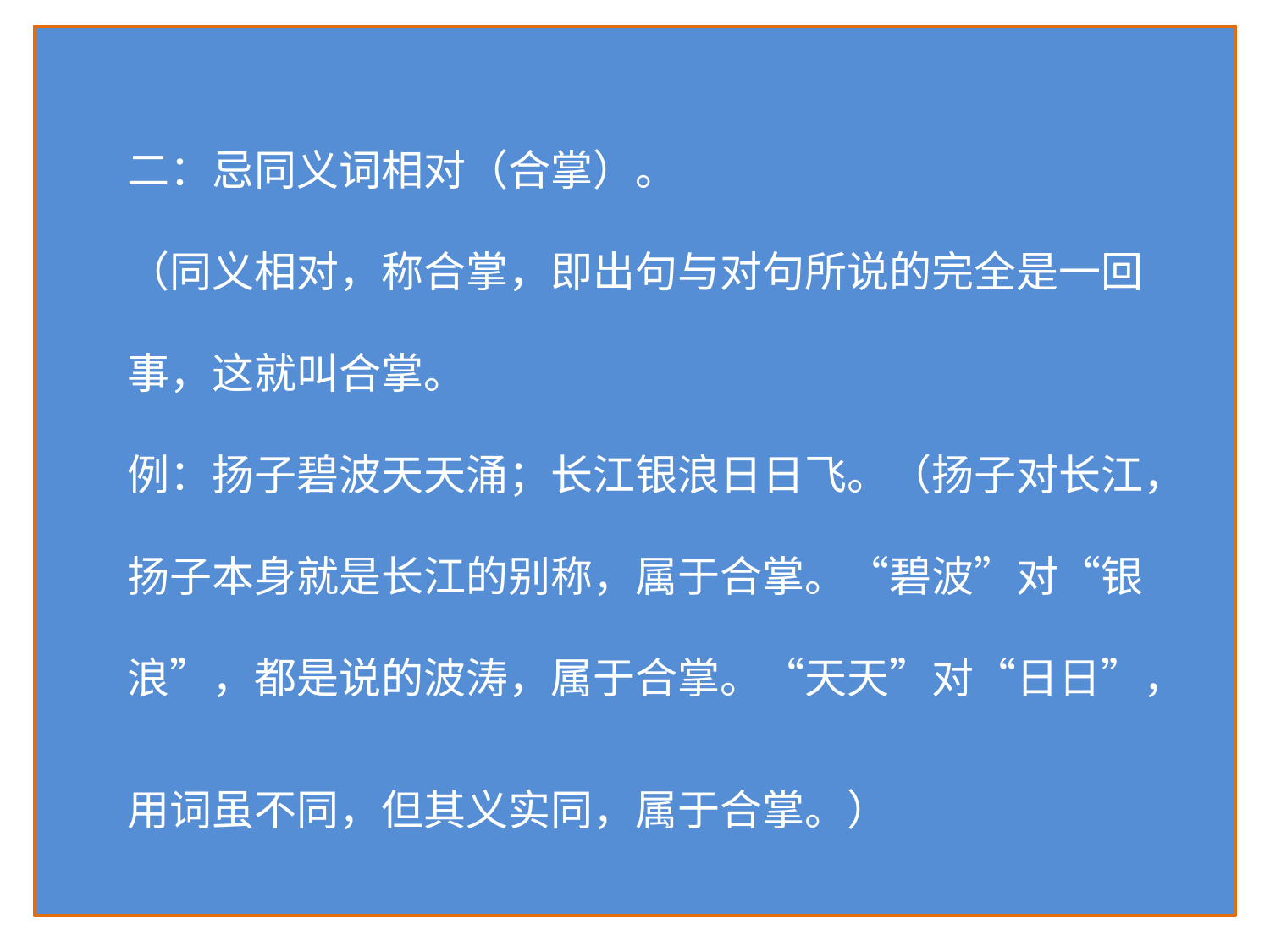

二：忌同义词相对（合掌）。
（同义相对，称合掌，即出句与对句所说的完全是一回事，这就叫合掌。
例：扬子碧波天天涌；长江银浪日日飞。（扬子对长江，扬子本身就是长江的别称，属于合掌。“碧波”对“银浪”，都是说的波涛，属于合掌。“天天”对“日日”，用词虽不同，但其义实同，属于合掌。）